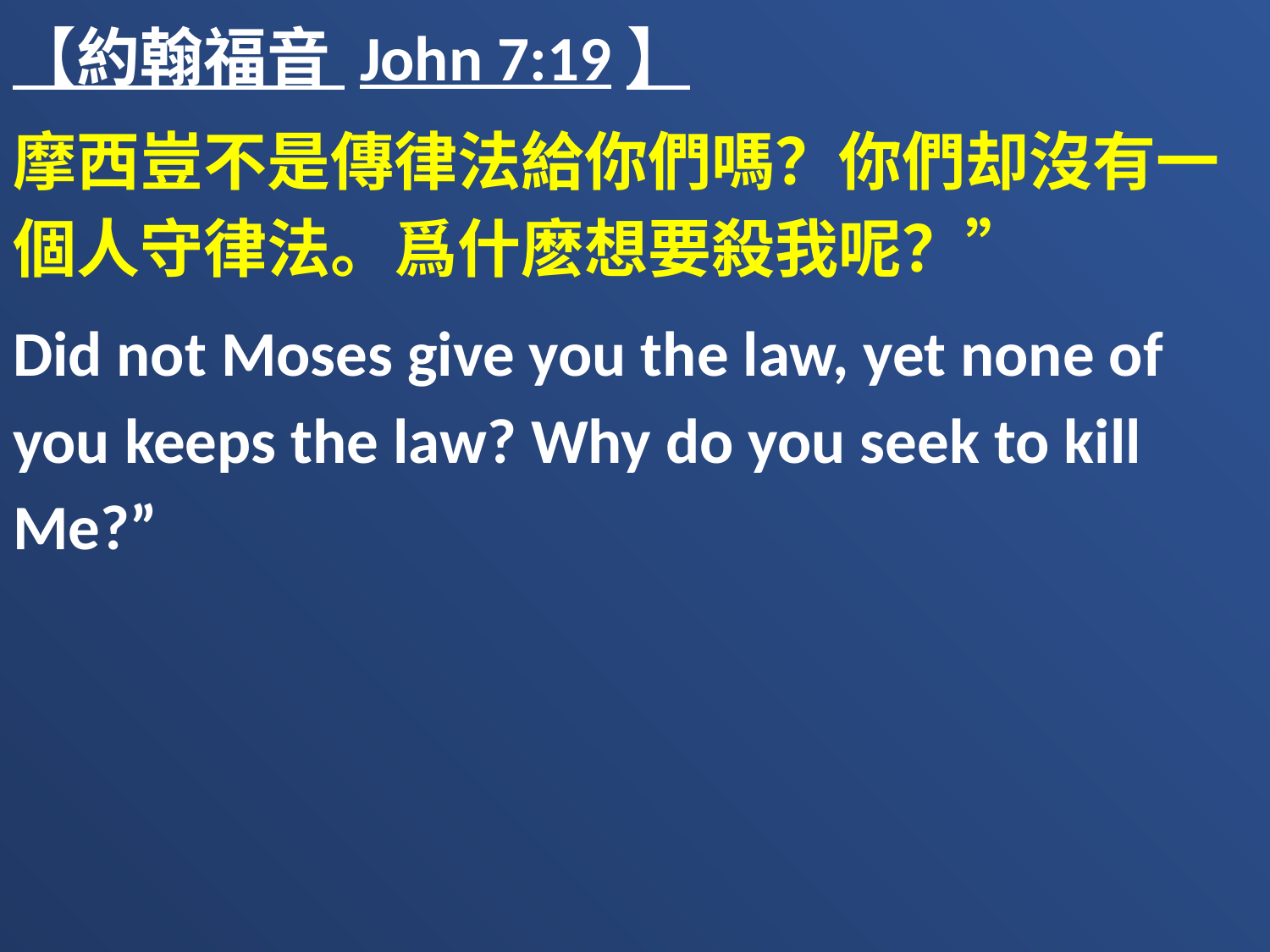

【約翰福音 John 7:19】
摩西豈不是傳律法給你們嗎？你們却沒有一個人守律法。爲什麽想要殺我呢？”
Did not Moses give you the law, yet none of you keeps the law? Why do you seek to kill Me?”